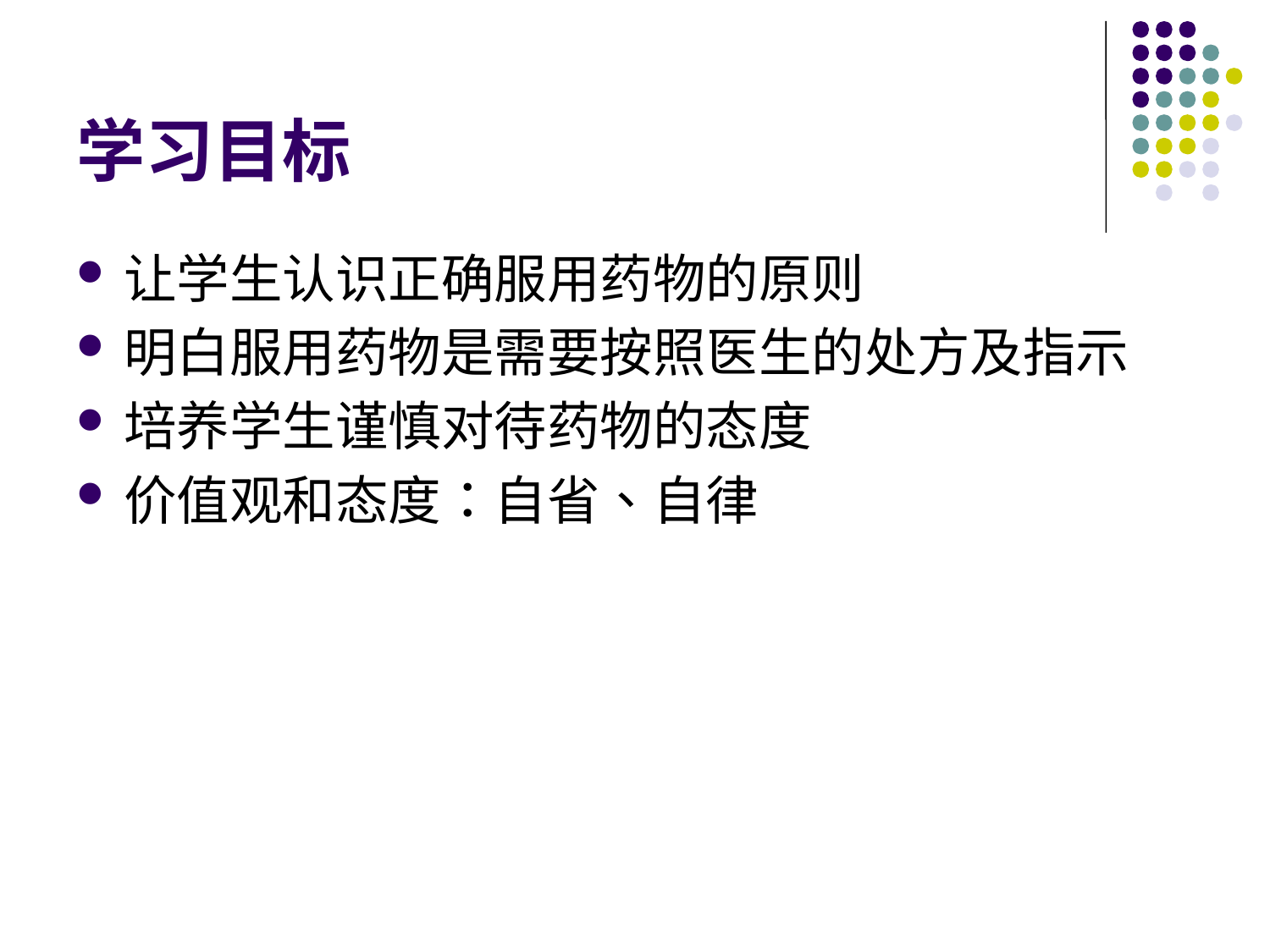

# 学习目标
让学生认识正确服用药物的原则
明白服用药物是需要按照医生的处方及指示
培养学生谨慎对待药物的态度
价值观和态度：自省、自律